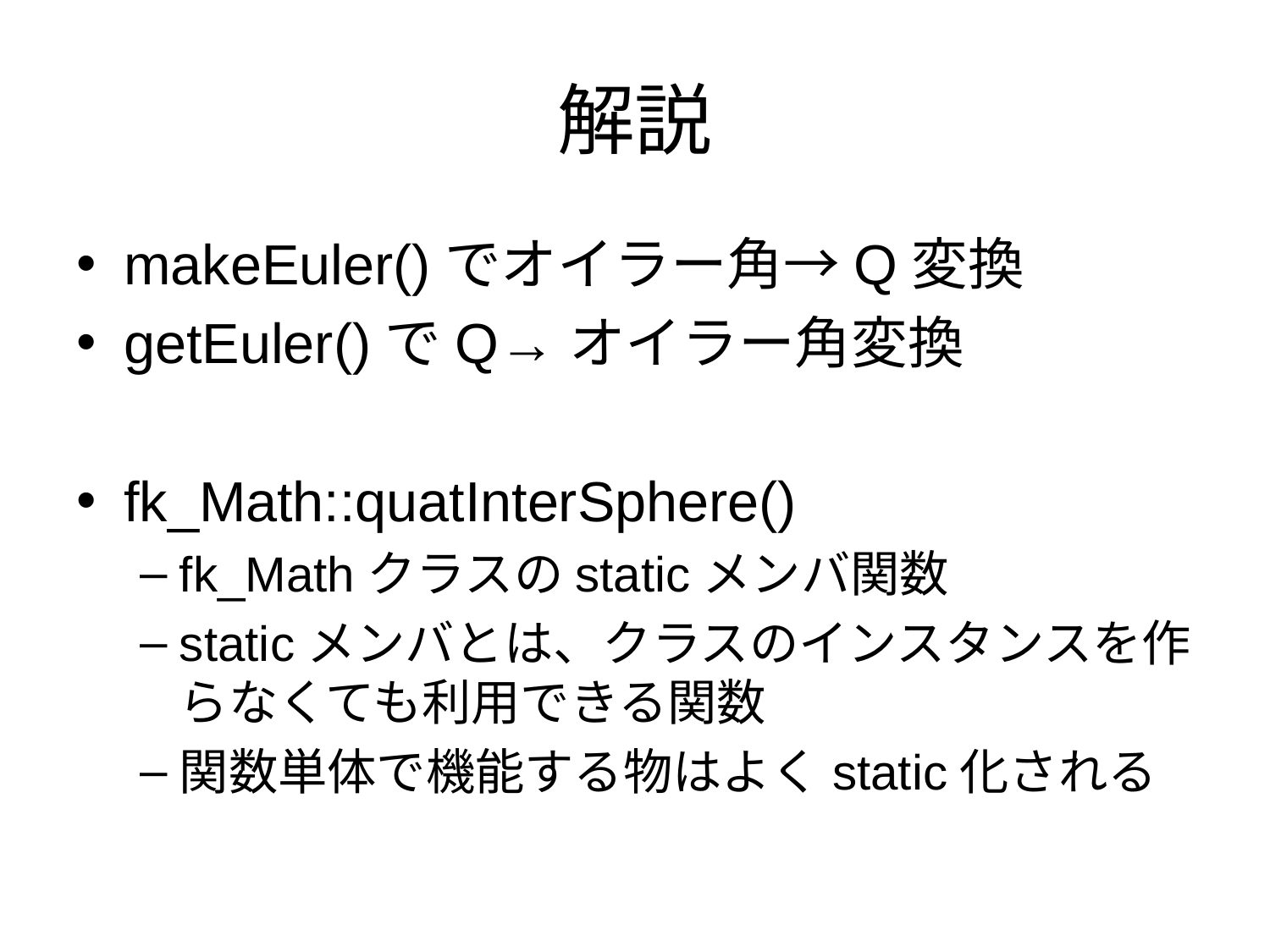

# 解説
makeEuler()でオイラー角→Q変換
getEuler()でQ→オイラー角変換

fk_Math::quatInterSphere()
fk_Mathクラスのstaticメンバ関数
staticメンバとは、クラスのインスタンスを作らなくても利用できる関数
関数単体で機能する物はよくstatic化される